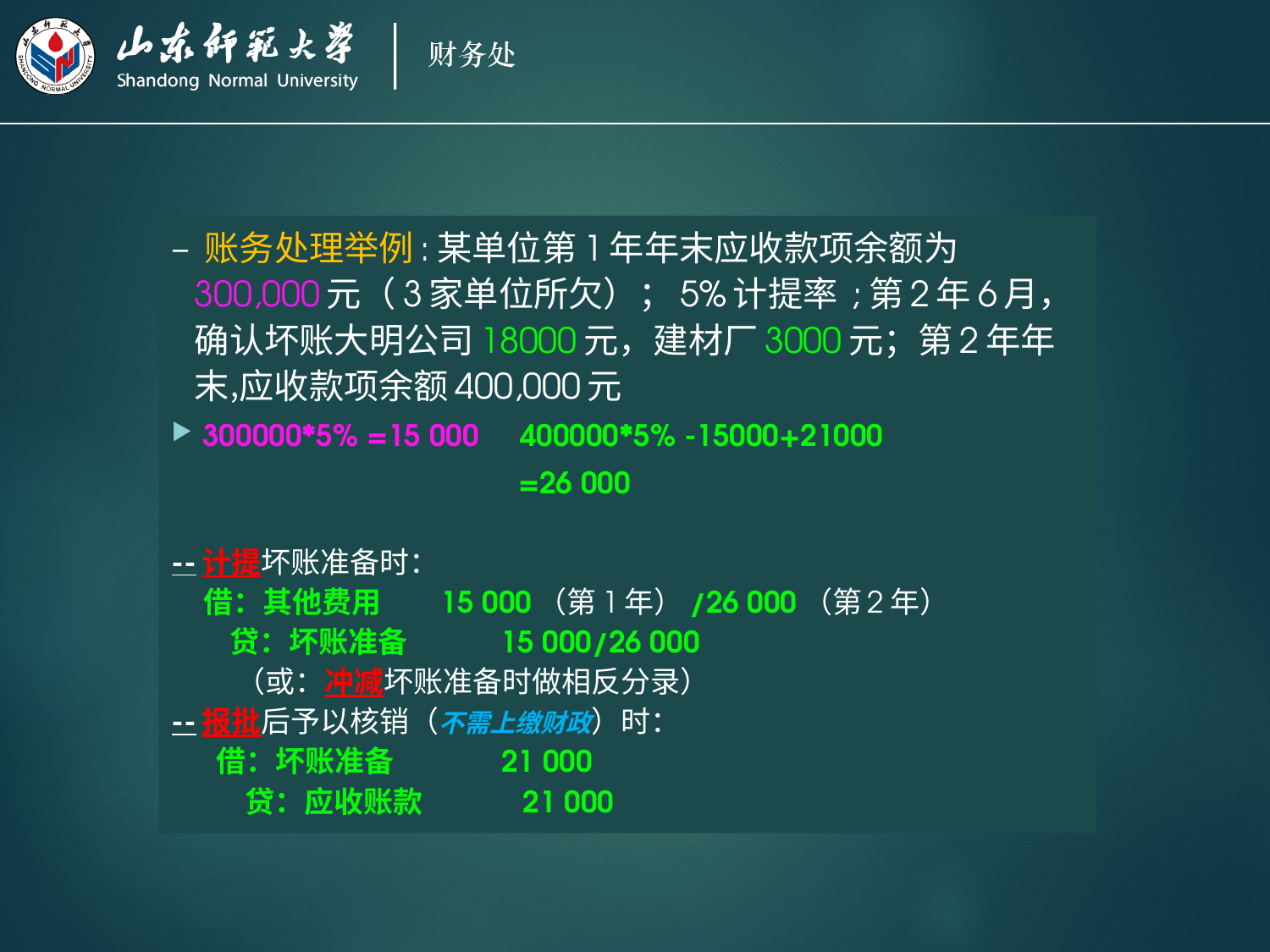

– 账务处理举例:某单位第1年年末应收款项余额为300,000元（3家单位所欠）；5%计提率 ;第2年6月，确认坏账大明公司18000元，建材厂3000元；第2年年末‚应收款项余额400,000元
 300000*5% =15 000     400000*5% -15000+21000
                                          =26 000

--计提坏账准备时：
    借：其他费用        15 000（第1年）/26 000（第2年）
        贷：坏账准备             15 000/26 000
         （或：冲减坏账准备时做相反分录）
--报批后予以核销（不需上缴财政）时：
      借：坏账准备               21 000
          贷：应收账款              21 000